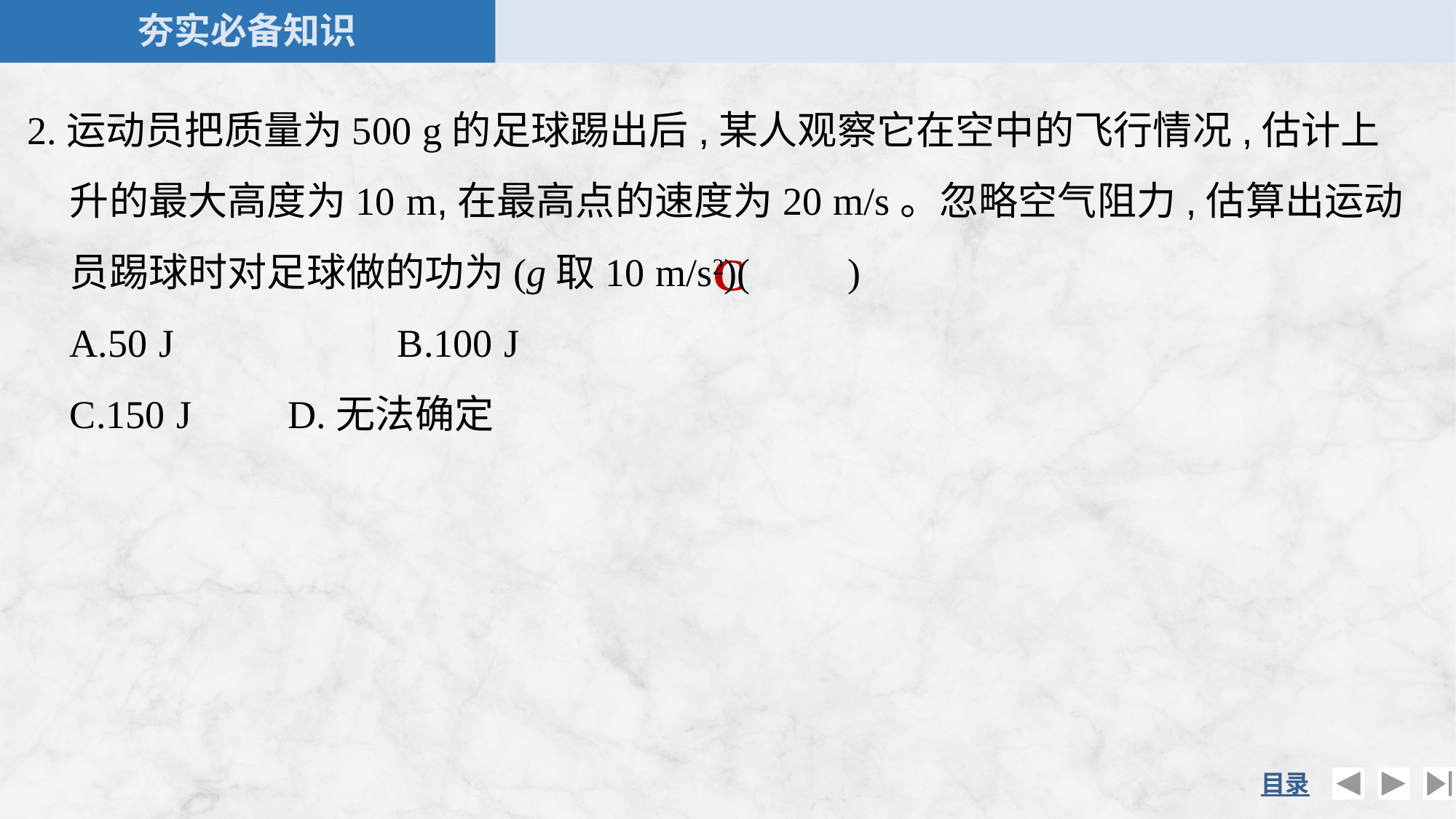

2.运动员把质量为500 g的足球踢出后,某人观察它在空中的飞行情况,估计上升的最大高度为10 m,在最高点的速度为20 m/s。忽略空气阻力,估算出运动员踢球时对足球做的功为(g取10 m/s2)(　　)
	A.50 J　　　　	B.100 J
	C.150 J	D.无法确定
C